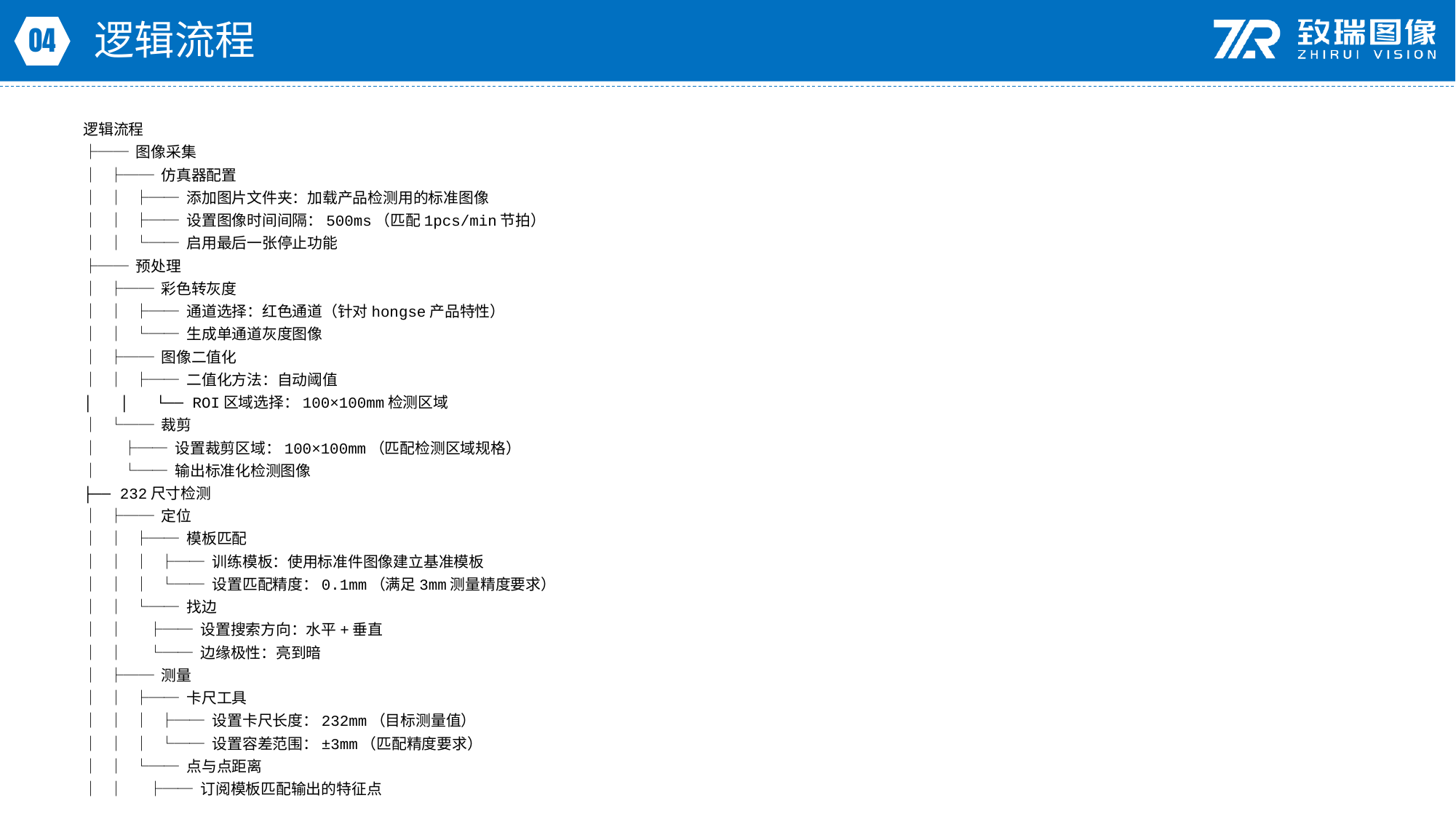

逻辑流程
04

逻辑流程
├── 图像采集
│   ├── 仿真器配置
│   │   ├── 添加图片文件夹：加载产品检测用的标准图像
│   │   ├── 设置图像时间间隔：500ms（匹配1pcs/min节拍）
│   │   └── 启用最后一张停止功能
├── 预处理
│   ├── 彩色转灰度
│   │   ├── 通道选择：红色通道（针对hongse产品特性）
│   │   └── 生成单通道灰度图像
│   ├── 图像二值化
│   │   ├── 二值化方法：自动阈值
│   │   └── ROI区域选择：100×100mm检测区域
│   └── 裁剪
│       ├── 设置裁剪区域：100×100mm（匹配检测区域规格）
│       └── 输出标准化检测图像
├── 232尺寸检测
│   ├── 定位
│   │   ├── 模板匹配
│   │   │   ├── 训练模板：使用标准件图像建立基准模板
│   │   │   └── 设置匹配精度：0.1mm（满足3mm测量精度要求）
│   │   └── 找边
│   │       ├── 设置搜索方向：水平+垂直
│   │       └── 边缘极性：亮到暗
│   ├── 测量
│   │   ├── 卡尺工具
│   │   │   ├── 设置卡尺长度：232mm（目标测量值）
│   │   │   └── 设置容差范围：±3mm（匹配精度要求）
│   │   └── 点与点距离
│   │       ├── 订阅模板匹配输出的特征点